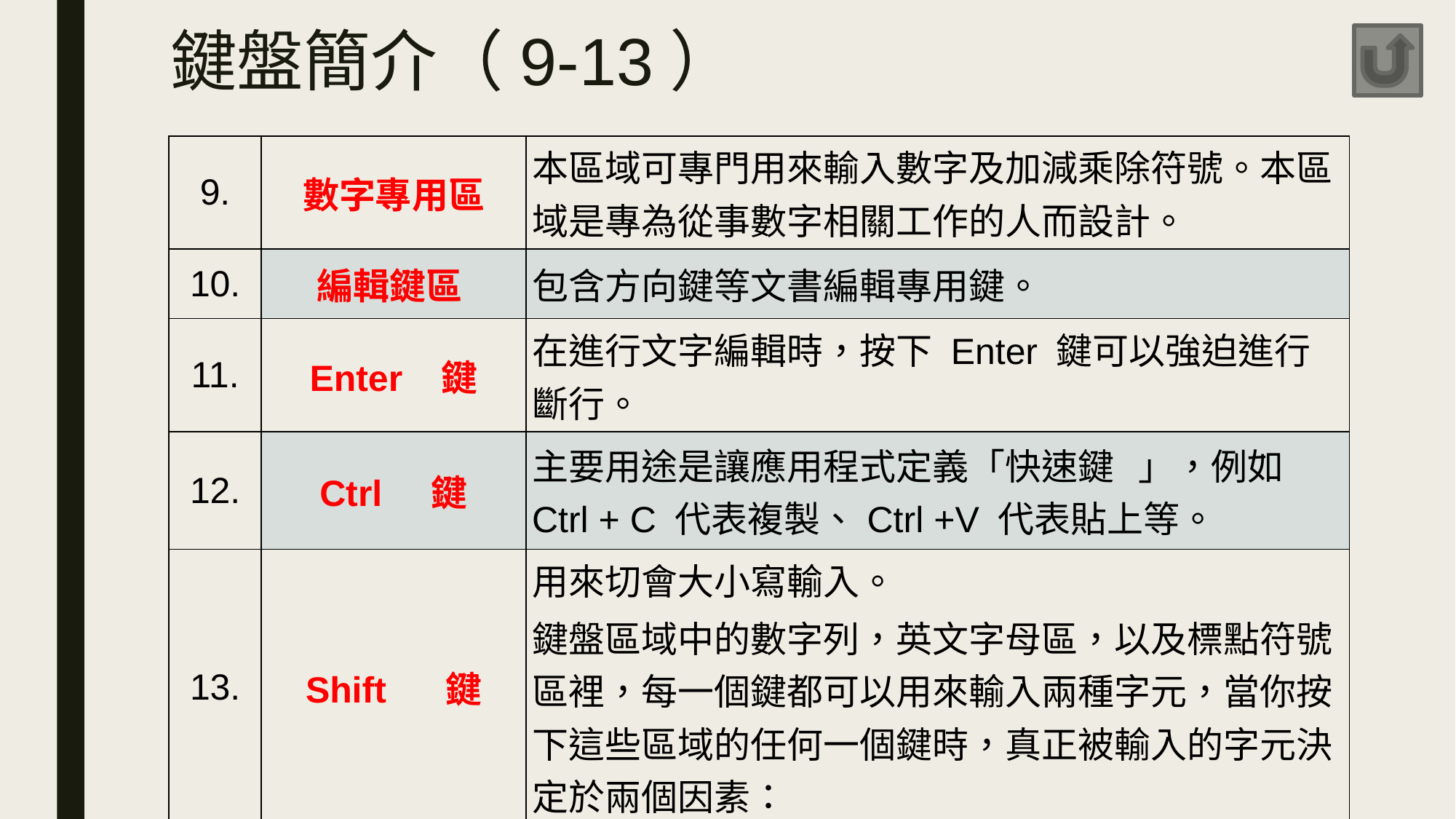

# 鍵盤簡介（9-13）

| 9. | 數字專用區 | 本區域可專門用來輸入數字及加減乘除符號。本區域是專為從事數字相關工作的人而設計。 |
| --- | --- | --- |
| 10. | 編輯鍵區 | 包含方向鍵等文書編輯專用鍵。 |
| 11. | Enter 鍵 | 在進行文字編輯時，按下 Enter 鍵可以強迫進行斷行。 |
| 12. | Ctrl 鍵 | 主要用途是讓應用程式定義「快速鍵 」，例如 Ctrl + C 代表複製、Ctrl +V 代表貼上等。 |
| 13. | Shift 鍵 | 用來切會大小寫輸入。 鍵盤區域中的數字列，英文字母區，以及標點符號區裡，每一個鍵都可以用來輸入兩種字元，當你按下這些區域的任何一個鍵時，真正被輸入的字元決定於兩個因素： |